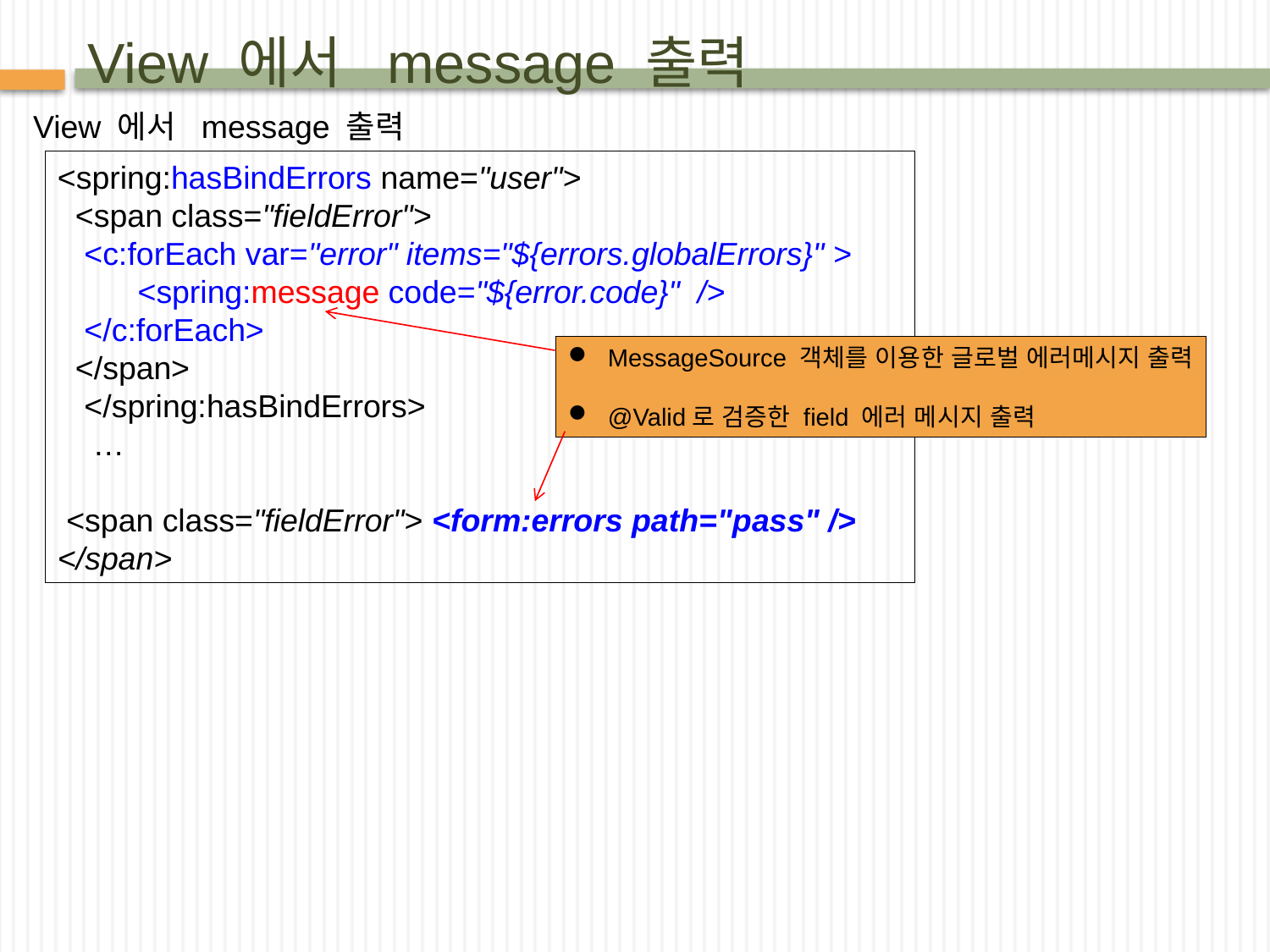

# View 에서  message 출력
View 에서  message 출력
<spring:hasBindErrors name="user">
  <span class="fieldError">
   <c:forEach var="error" items="${errors.globalErrors}" >
         <spring:message code="${error.code}"  />
   </c:forEach>
  </span>
   </spring:hasBindErrors>
    …

 <span class="fieldError"> <form:errors path="pass" /> </span>
MessageSource 객체를 이용한 글로벌 에러메시지 출력

@Valid로 검증한 field 에러 메시지 출력